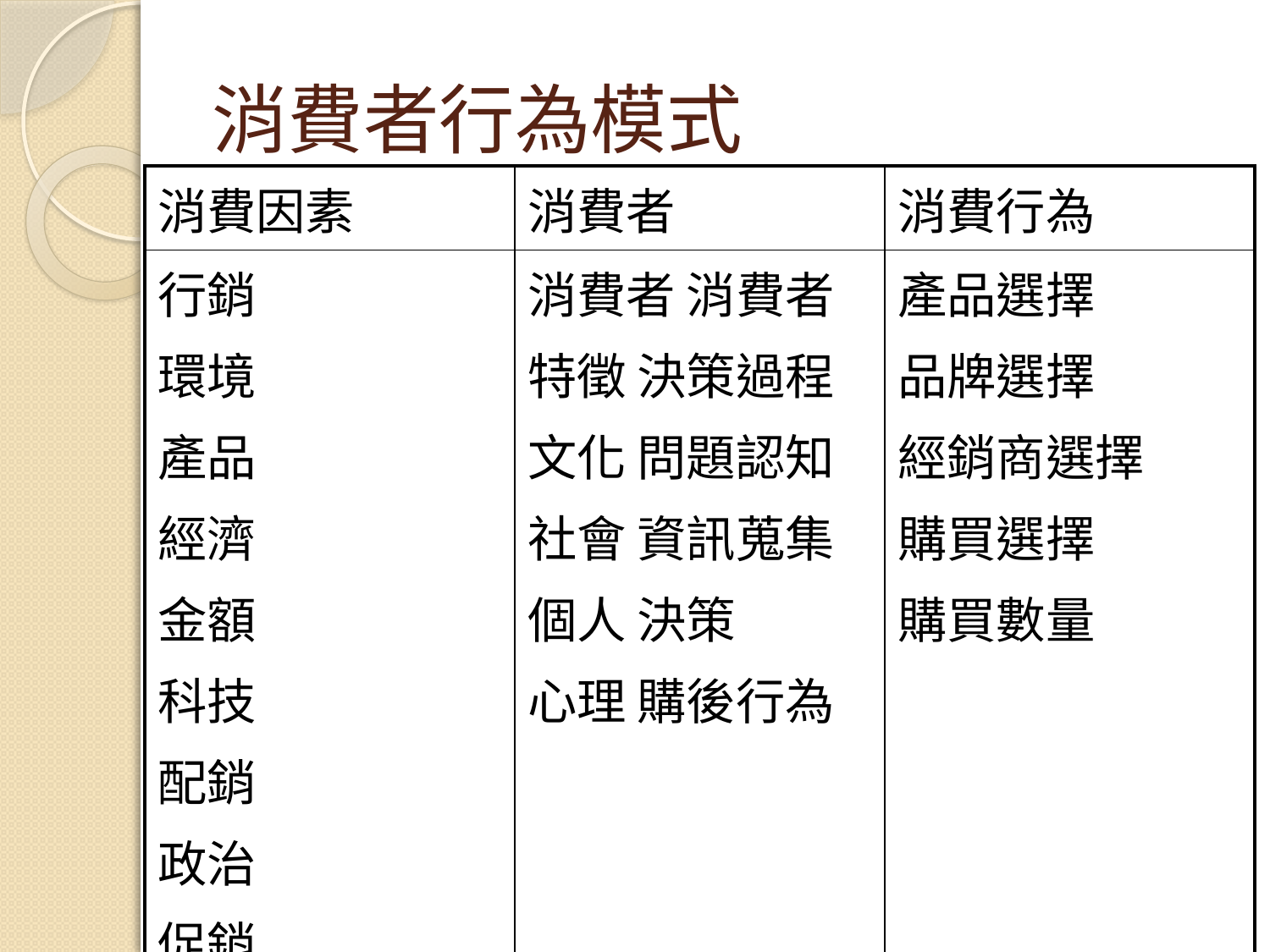

# 消費者行為模式
| 消費因素 | 消費者 | 消費行為 |
| --- | --- | --- |
| 行銷 環境 產品 經濟 金額 科技 配銷 政治 促銷 | 消費者 消費者 特徵 決策過程 文化 問題認知 社會 資訊蒐集 個人 決策 心理 購後行為 | 產品選擇 品牌選擇 經銷商選擇 購買選擇 購買數量 |